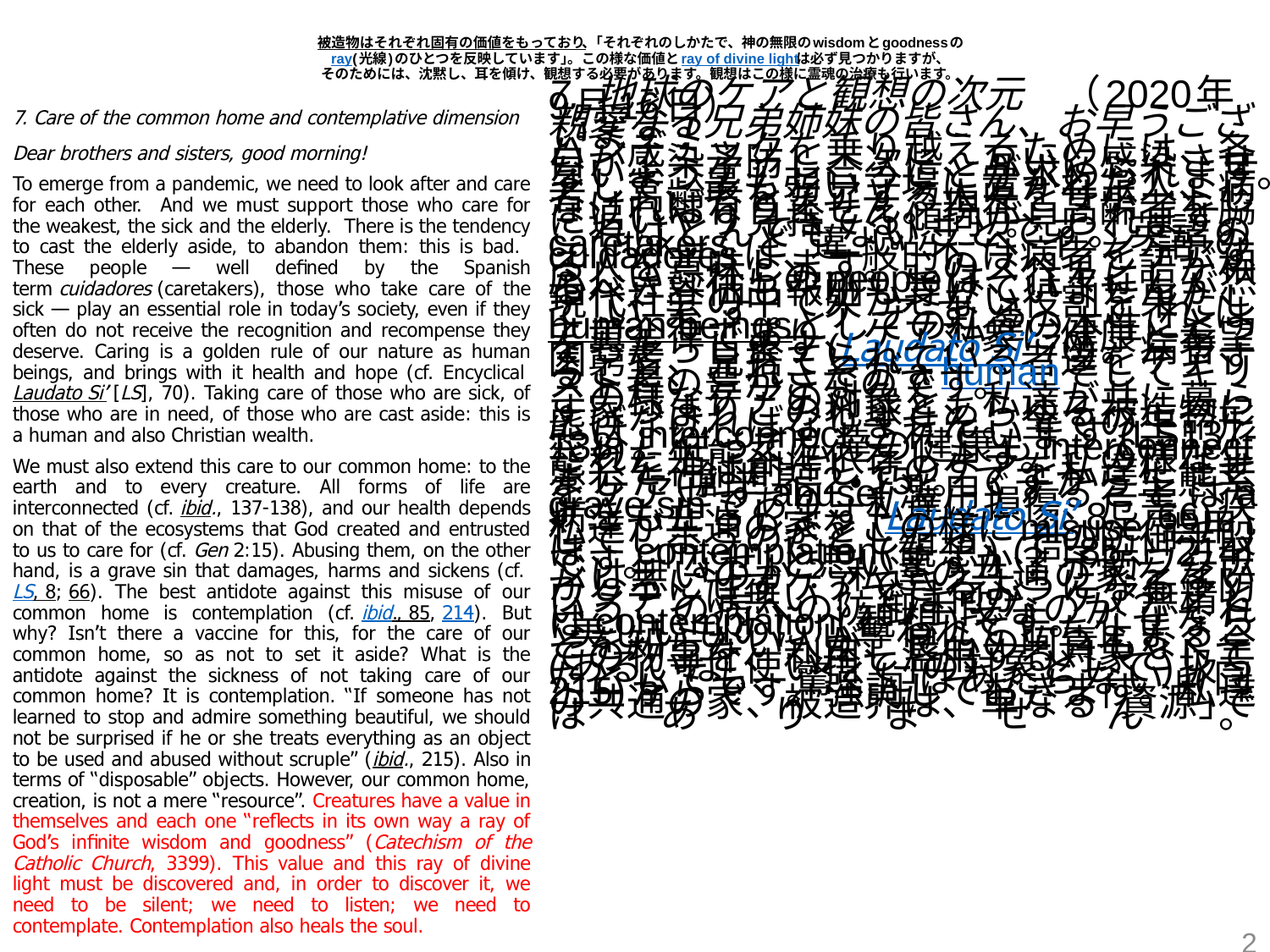

# 被造物はそれぞれ固有の価値をもっており、｢それぞれのしかたで、神の無限のwisdomとgoodnessの ray(光線)のひとつを反映しています｣。この様な価値とray of divine lightは必ず見つかりますが、 そのためには、沈黙し、耳を傾け、観想する必要があります。観想はこの様に霊魂の治療も行います。
7. Care of the common home and contemplative dimension
Dear brothers and sisters, good morning!
To emerge from a pandemic, we need to look after and care for each other.  And we must support those who care for the weakest, the sick and the elderly.  There is the tendency to cast the elderly aside, to abandon them: this is bad.  These people — well defined by the Spanish term cuidadores (caretakers), those who take care of the sick — play an essential role in today’s society, even if they often do not receive the recognition and recompense they deserve. Caring is a golden rule of our nature as human beings, and brings with it health and hope (cf. Encyclical Laudato Si’ [LS], 70). Taking care of those who are sick, of those who are in need, of those who are cast aside: this is a human and also Christian wealth.
We must also extend this care to our common home: to the earth and to every creature. All forms of life are interconnected (cf. ibid., 137-138), and our health depends on that of the ecosystems that God created and entrusted to us to care for (cf. Gen 2:15). Abusing them, on the other hand, is a grave sin that damages, harms and sickens (cf. LS, 8; 66). The best antidote against this misuse of our common home is contemplation (cf. ibid., 85, 214). But why? Isn’t there a vaccine for this, for the care of our common home, so as not to set it aside? What is the antidote against the sickness of not taking care of our common home? It is contemplation. “If someone has not learned to stop and admire something beautiful, we should not be surprised if he or she treats everything as an object to be used and abused without scruple” (ibid., 215). Also in terms of “disposable” objects. However, our common home, creation, is not a mere “resource”. Creatures have a value in themselves and each one “reflects in its own way a ray of God’s infinite wisdom and goodness” (Catechism of the Catholic Church, 3399). This value and this ray of divine light must be discovered and, in order to discover it, we need to be silent; we need to listen; we need to contemplate. Contemplation also heals the soul.

7. 地球のケアと観想の次元　（2020年9月16日）
親愛なる兄弟姉妹の皆さん、お早うございます！
パンデミックを乗り越えるためには、各自が感染予防し、次に、互いに感染させないようケアし合うことが求められます。そして、最も弱い立場に置かれた人、病者、高齢者をケアする人々をサポートしなければなりません。現在、高齢者を脇に追いやり見捨てる傾向が見られます。これはとんでもないことです。英語のcaretakersと違いスペイン語のcuidadoresは、一般的には病者をケアする人を意味します。このスペイン語が相応しいこれらのpeopleは、往々にして然るべき評価も報酬も受けていませんが、現代社会の中で欠かせない役割を果たしています。ケアする、これはhuman beingsとしての私達の本性にとって黄金律であり、ケア対象に健康と希望をもたらします(Laudato Si’ 70)。病者、困窮者、見捨てられている者達をケアすること、これこそがa humanそしてキリスト者の豊かさなのです。
この様なケアの対象を、私達が共に暮らす家つまりこの地球とあらゆる被造物に広げなければなりません。全ての生命形態はinterconnectされています(LS137-138)。従って私達の健康もinterconnectされた生態系に依存します。この様な生態系を神は創造しそのケアを私達に任せました(創世記2・15)。ですから生態系をケアせずabuse(濫用)することはa grave sinであり、私達に損傷、危害、疾病をもたらします(Laudato Si’ 8、66)。私達が共通の家をこの様にmisuse(誤用)してしまうのだとしたら、その防御手段は、contemplation(観想) (同85、214)です。｢なぜ｣と思いますか？ 予防ワクチンは無いのか？ 私達の共通の家をないがしろにせずケアできるようになる予防ワクチンは無い？ では何が、ケア無精というこの病への防御手段なのか？ それはcontemplation(観想)です。なぜなら｢美しいものに心奪われて立ち止まることを知らない人が、良心の呵責もなく全ての物事を、利用し濫用する対象として(あるいは｢使い捨て｣の対象として)扱ったとしても、驚くにはあたらない｣(同215)からです。強調しておきます。私達の共通の家、被造界は、単なる｢資源｣ではありません。被造物はそれぞれ固有の価値をもっており、｢それぞれのしかたで、神の無限のwisdomとgoodnessのray(光線)のひとつを反映しています｣(カトリック教会のカテキズム』3399)。この様な価値とray of divine lightは必ず見つかりますが、そのためには、沈黙し、耳を傾け、観想する必要があるのです。観想はこの様に霊魂の治療も行います。
2